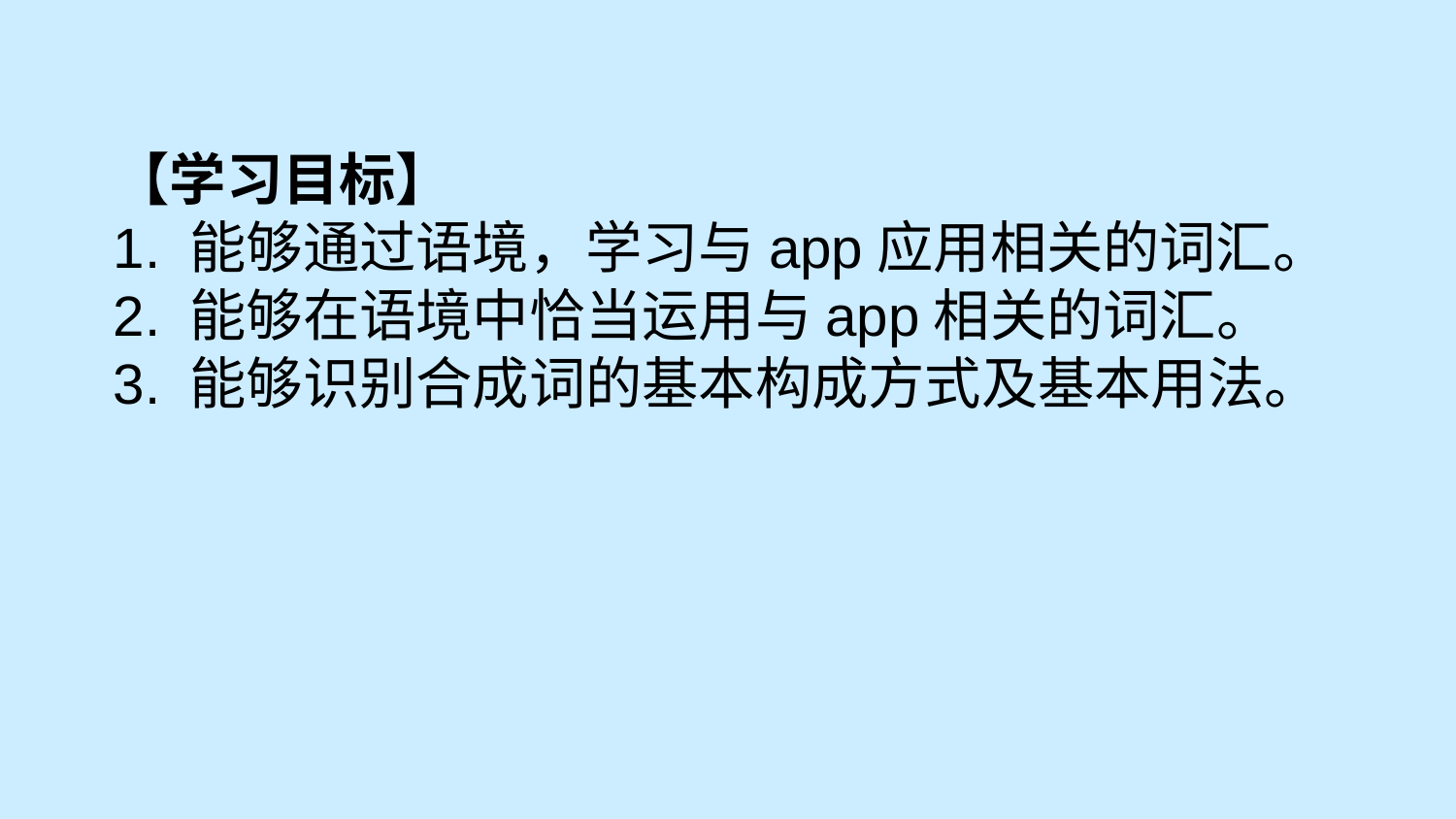

【学习目标】
1. 能够通过语境，学习与app应用相关的词汇。
2. 能够在语境中恰当运用与app相关的词汇。
3. 能够识别合成词的基本构成方式及基本用法。